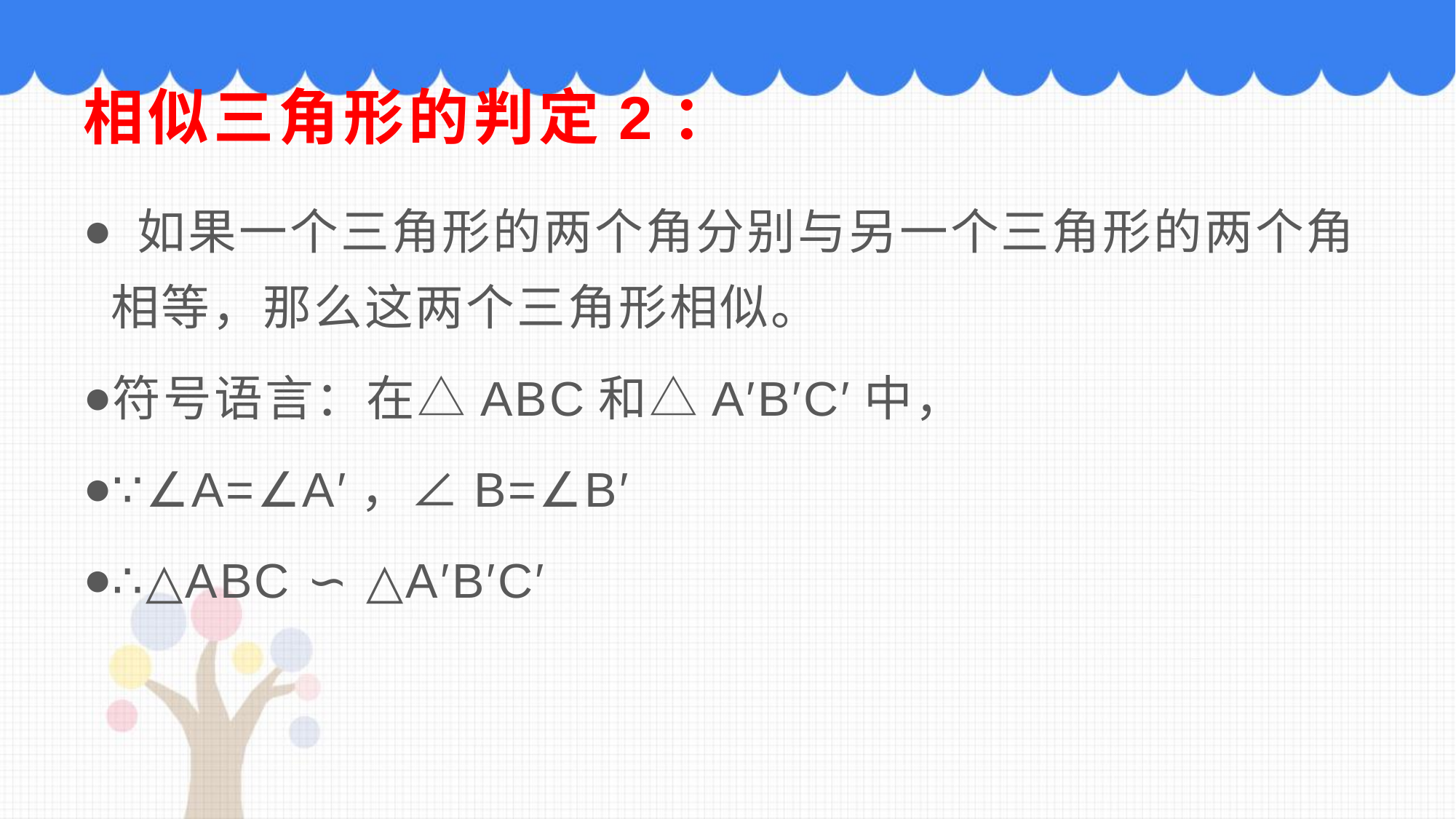

# 相似三角形的判定2：
 如果一个三角形的两个角分别与另一个三角形的两个角相等，那么这两个三角形相似。
符号语言：在△ABC和△A′B′C′中，
∵∠A=∠A′，∠B=∠B′
∴△ABC ∽ △A′B′C′